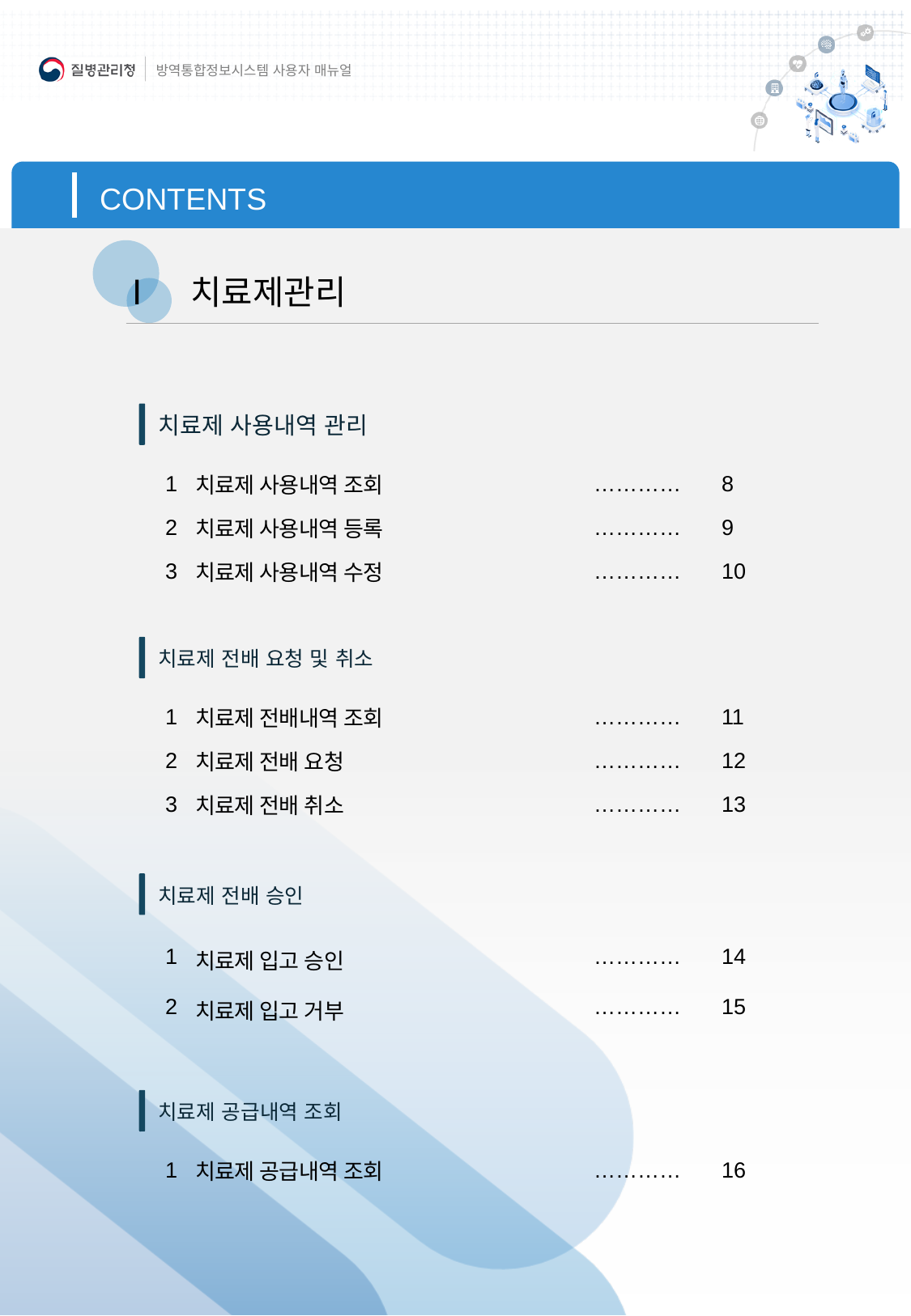

Ⅰ
치료제관리
치료제 사용내역 관리

| 1 | 치료제 사용내역 조회 | ………… | 8 |
| --- | --- | --- | --- |
| 2 | 치료제 사용내역 등록 | ………… | 9 |
| 3 | 치료제 사용내역 수정 | ………… | 10 |
치료제 전배 요청 및 취소

| 1 | 치료제 전배내역 조회 | ………… | 11 |
| --- | --- | --- | --- |
| 2 | 치료제 전배 요청 | ………… | 12 |
| 3 | 치료제 전배 취소 | ………… | 13 |
치료제 전배 승인

| 1 | 치료제 입고 승인 | ………… | 14 |
| --- | --- | --- | --- |
| 2 | 치료제 입고 거부 | ………… | 15 |
|  |  |  |  |
치료제 공급내역 조회

| 1 | 치료제 공급내역 조회 | ………… | 16 |
| --- | --- | --- | --- |